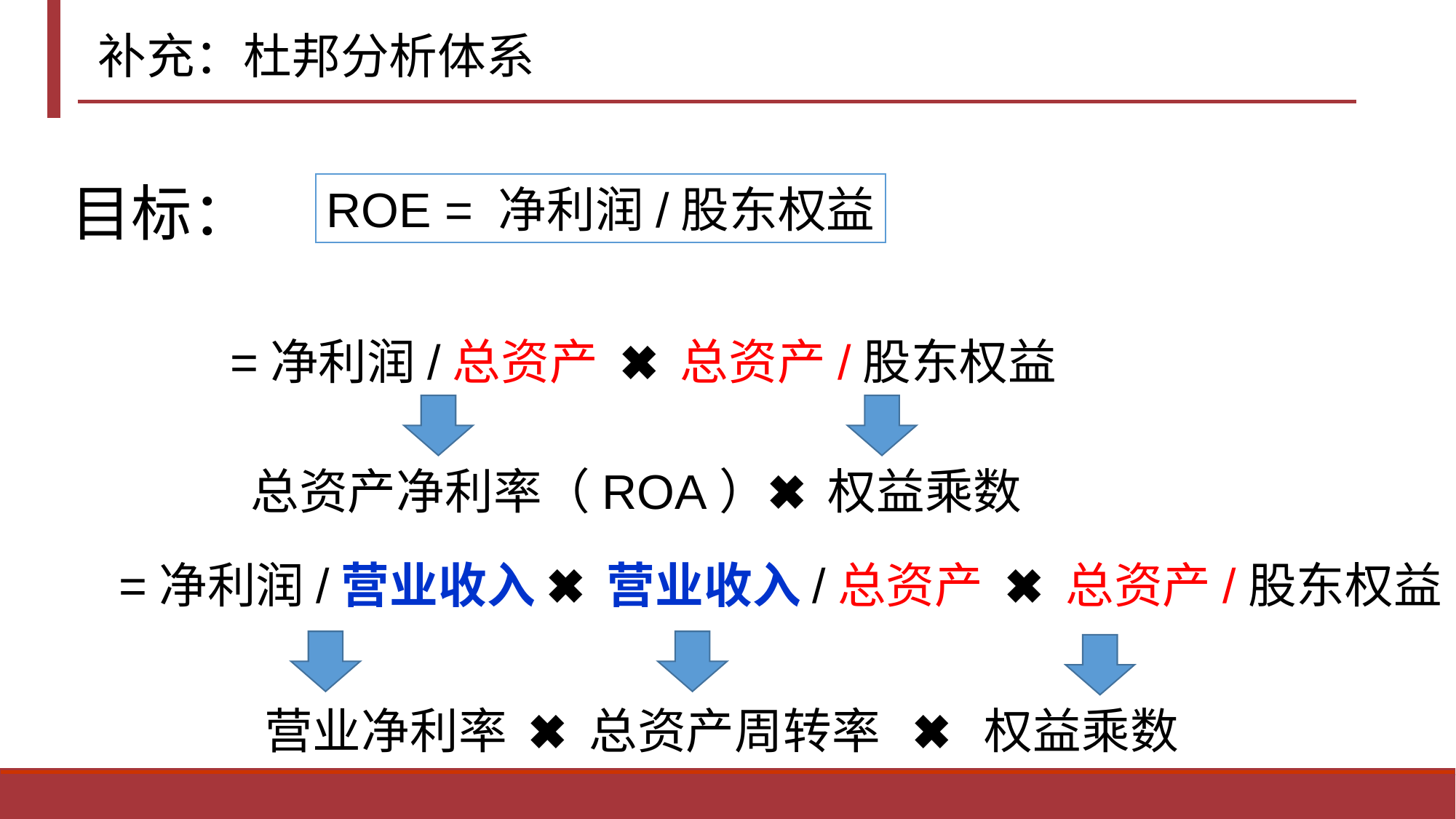

补充：杜邦分析体系
目标：

ROE = 净利润/股东权益
=净利润/总资产  ✖  总资产/股东权益

 总资产净利率（ROA）✖  权益乘数
=净利润/营业收入 ✖  营业收入/总资产  ✖  总资产/股东权益

营业净利率  ✖  总资产周转率   ✖   权益乘数